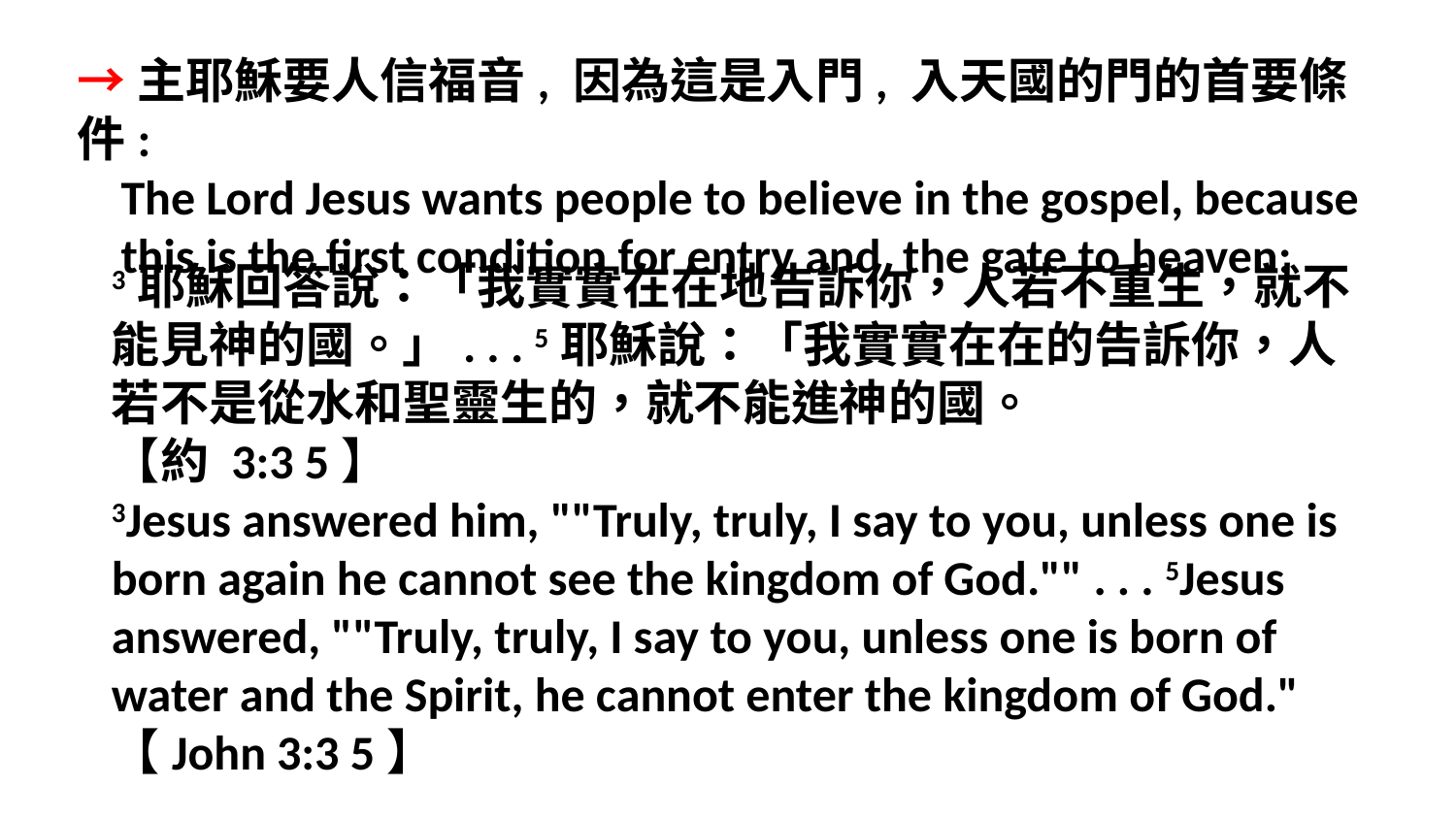

→主耶穌要人信福音, 因為這是入門, 入天國的門的首要條件:
    The Lord Jesus wants people to believe in the gospel, because
    this is the first condition for entry and  the gate to heaven:
3耶穌回答說：「我實實在在地告訴你，人若不重生，就不能見神的國。」. . . 5耶穌說：「我實實在在的告訴你，人若不是從水和聖靈生的，就不能進神的國。
【約 3:3 5】
3Jesus answered him, ""Truly, truly, I say to you, unless one is born again he cannot see the kingdom of God."" . . . 5Jesus answered, ""Truly, truly, I say to you, unless one is born of water and the Spirit, he cannot enter the kingdom of God." 【John 3:3 5】